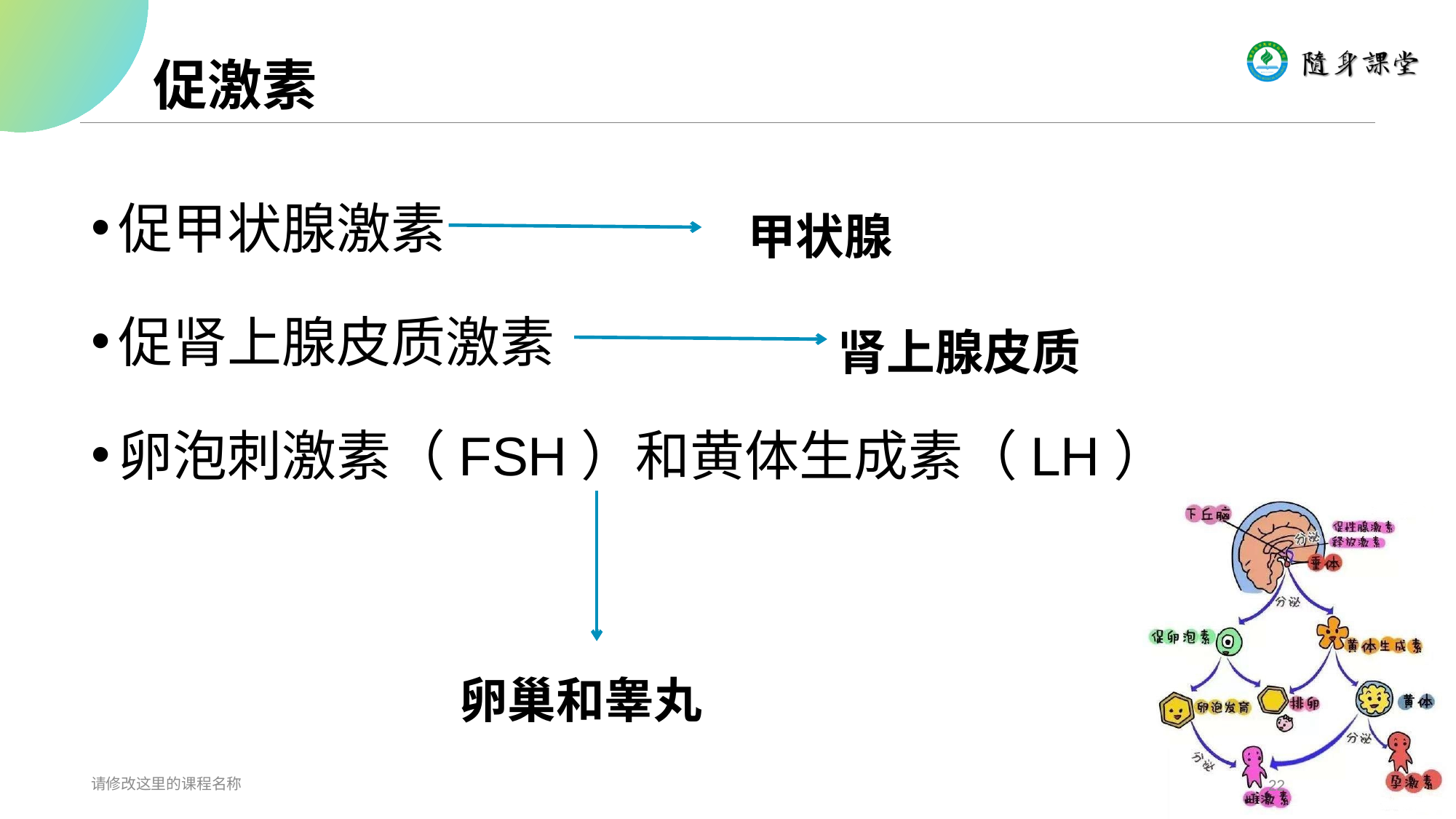

# 促激素
促甲状腺激素
促肾上腺皮质激素
卵泡刺激素（FSH）和黄体生成素（LH）
甲状腺
肾上腺皮质
卵巢和睾丸
请修改这里的课程名称
22